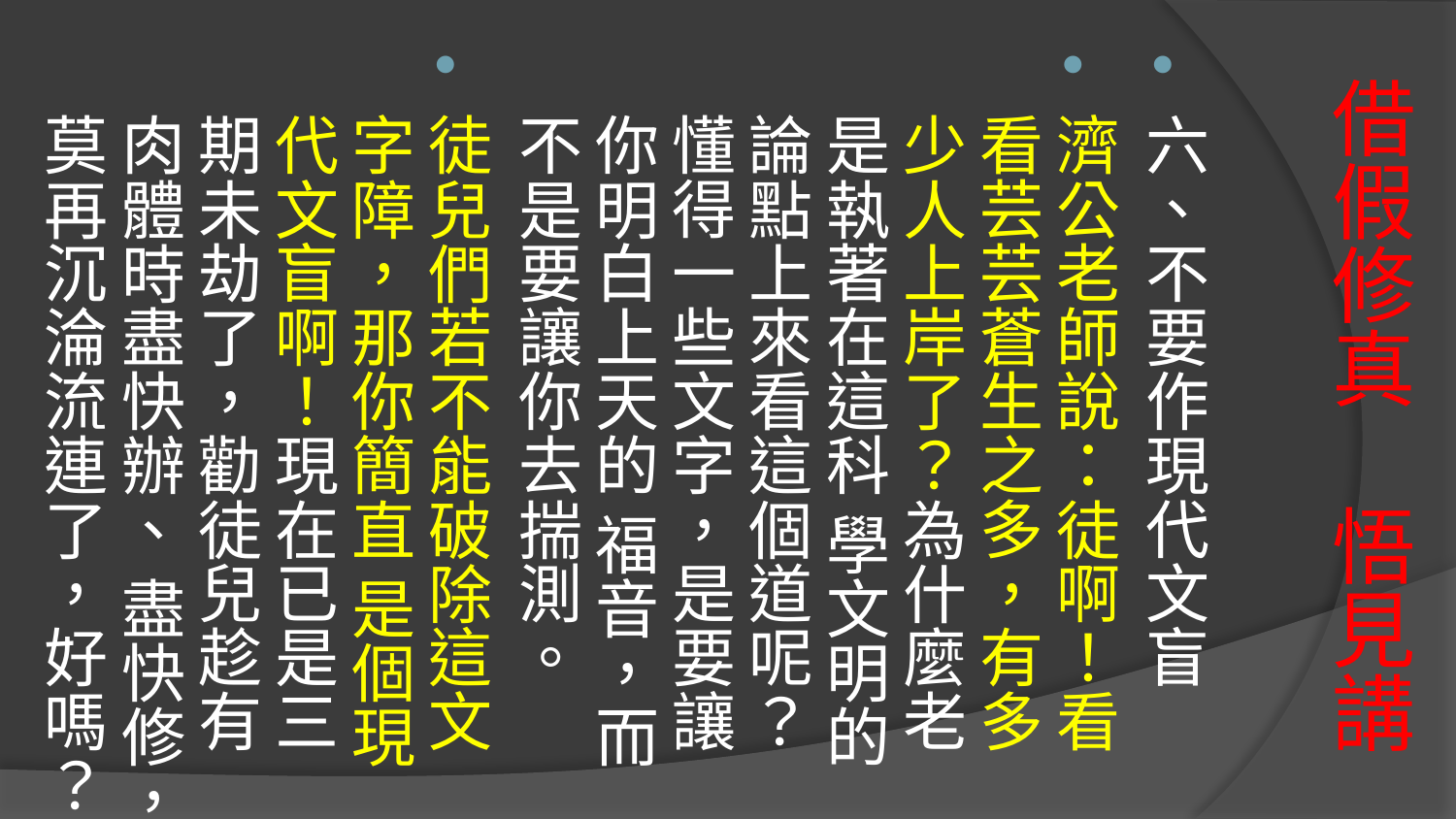

六、不要作現代文盲
濟公老師說：徒啊！看看芸芸蒼生之多，有多少人上岸了？為什麼老是執著在這科 學文明的論點上來看這個道呢？懂得一些文字，是要讓你明白上天的 福音，而不是要讓你去揣測。
徒兒們若不能破除這文字障，那你簡直 是個現代文盲啊！現在已是三期未劫了，勸徒兒趁有肉體時盡快辦、 盡快修，莫再沉淪流連了，好嗎？
# 借假修真     悟見講